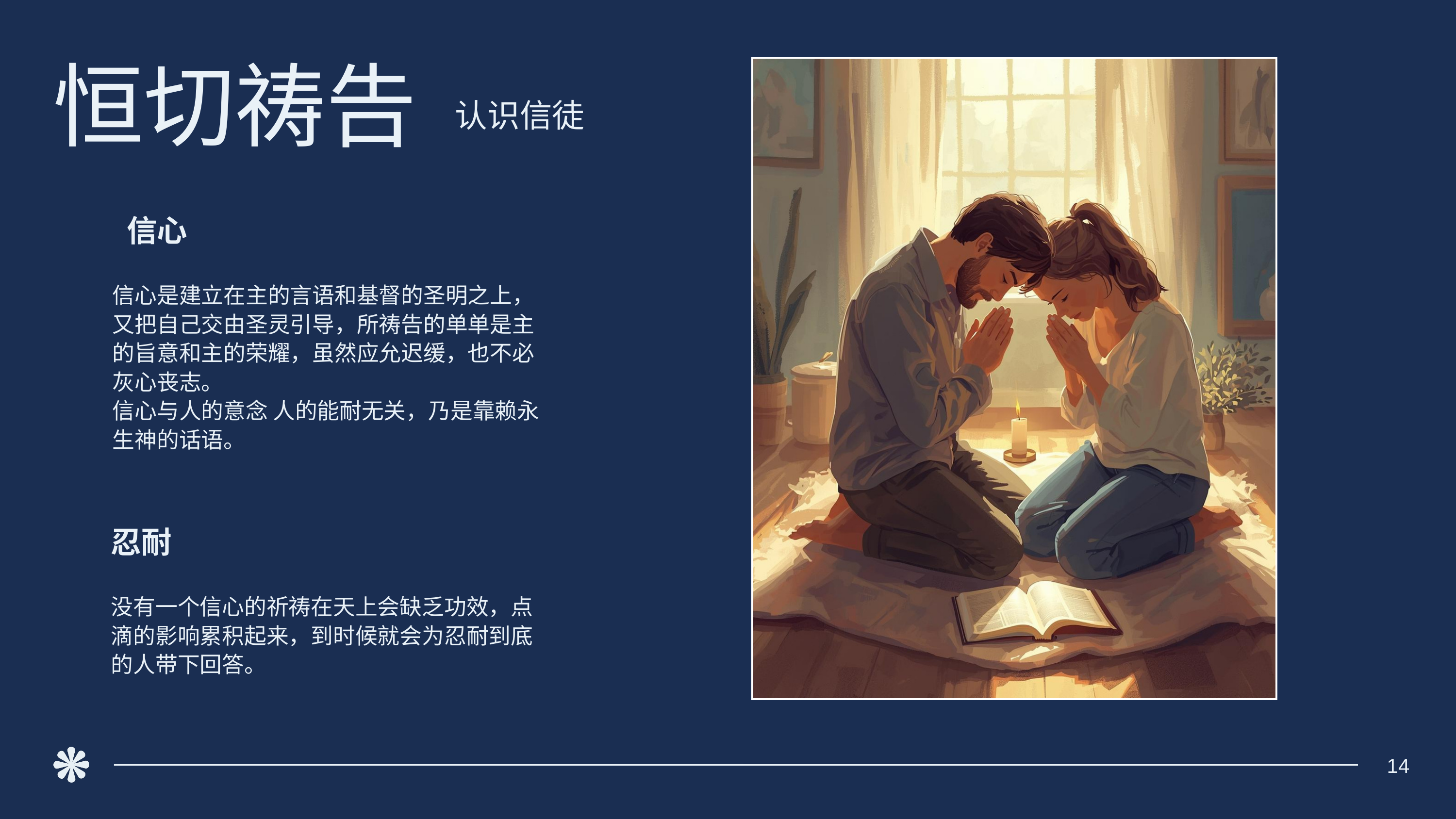

恒切祷告
认识信徒

 信心
信心是建立在主的言语和基督的圣明之上，又把自己交由圣灵引导，所祷告的单单是主的旨意和主的荣耀，虽然应允迟缓，也不必灰心丧志。
信心与人的意念 人的能耐无关，乃是靠赖永生神的话语。
忍耐
没有一个信心的祈祷在天上会缺乏功效，点滴的影响累积起来，到时候就会为忍耐到底的人带下回答。

14